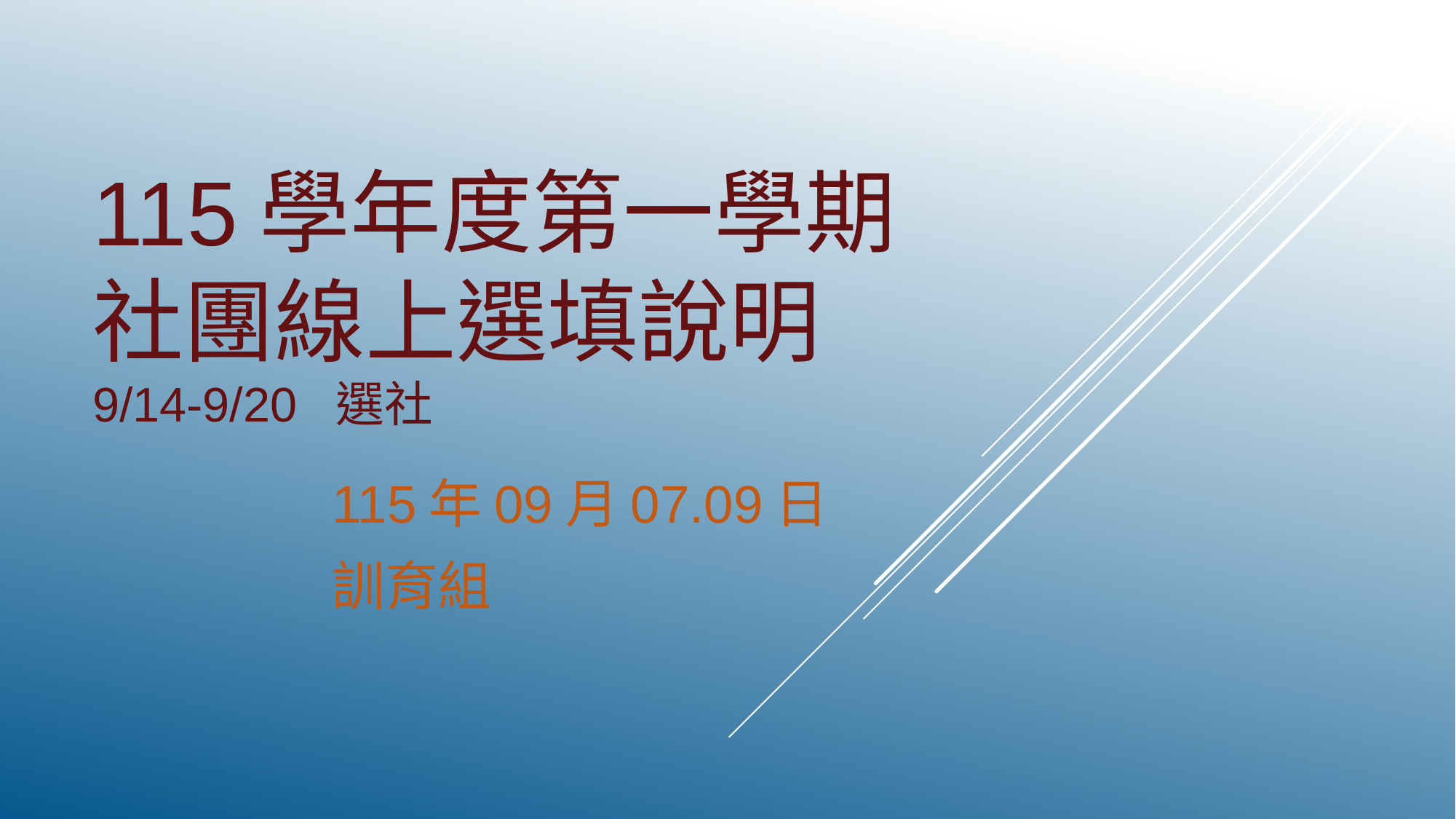

# 115學年度第一學期 社團線上選填說明 9/14-9/20  選社
115年09月07.09日
訓育組